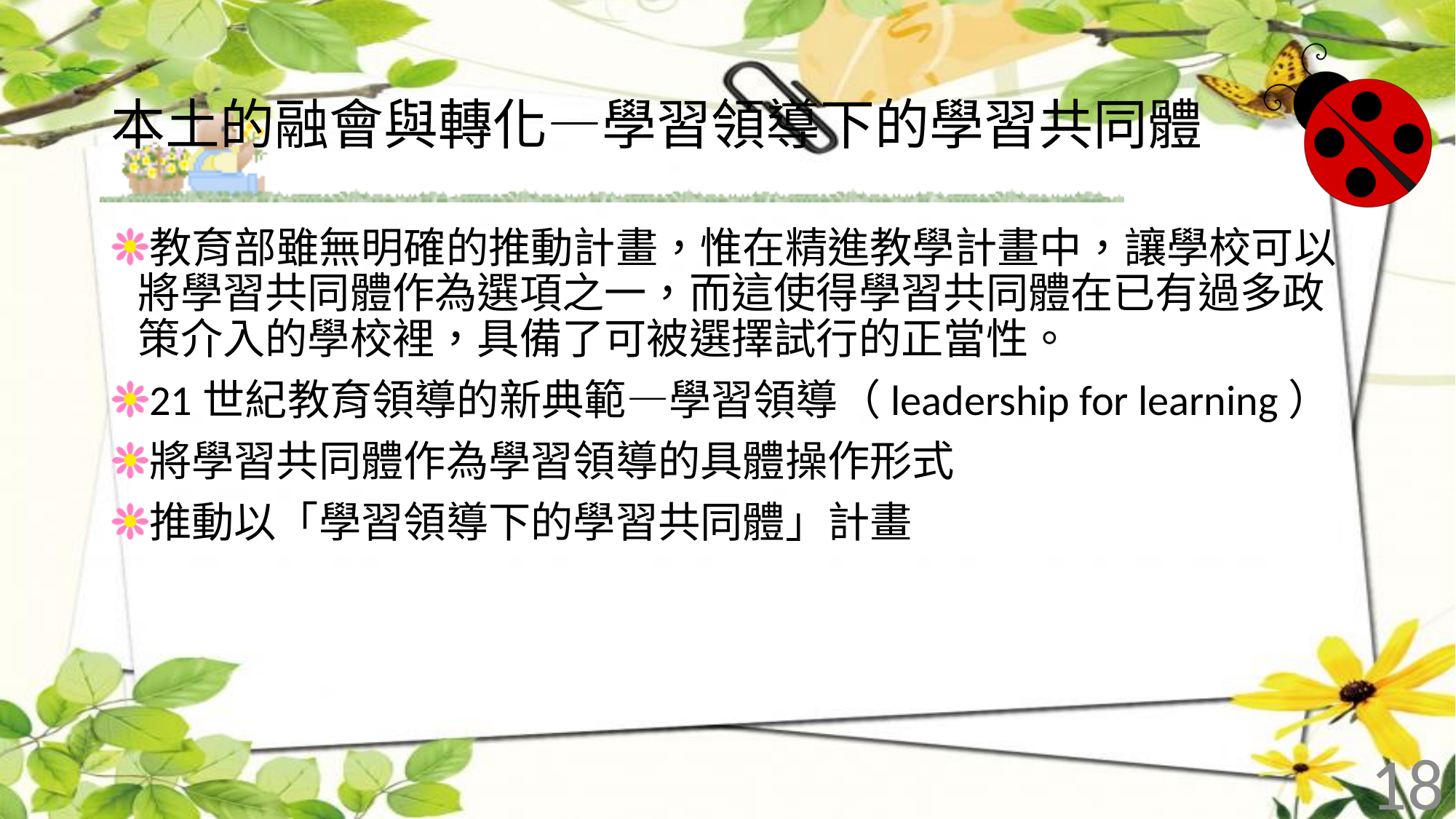

# 本土的融會與轉化—學習領導下的學習共同體
教育部雖無明確的推動計畫，惟在精進教學計畫中，讓學校可以將學習共同體作為選項之一，而這使得學習共同體在已有過多政策介入的學校裡，具備了可被選擇試行的正當性。
21世紀教育領導的新典範—學習領導（leadership for learning）
將學習共同體作為學習領導的具體操作形式
推動以「學習領導下的學習共同體」計畫
18